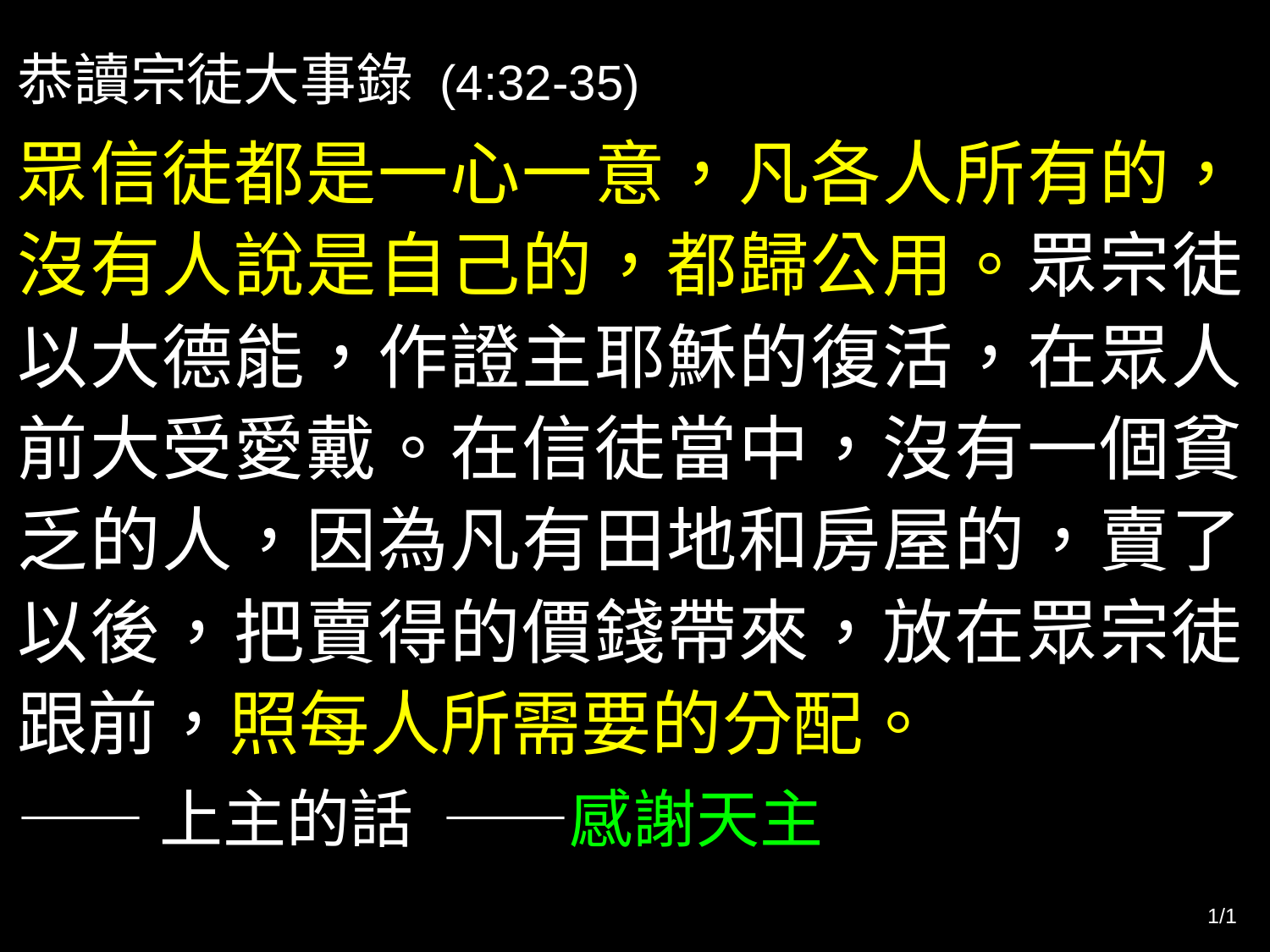

恭讀宗徒大事錄 (4:32-35)
眾信徒都是一心一意，凡各人所有的，沒有人說是自己的，都歸公用。眾宗徒以大德能，作證主耶穌的復活，在眾人前大受愛戴。在信徒當中，沒有一個貧乏的人，因為凡有田地和房屋的，賣了以後，把賣得的價錢帶來，放在眾宗徒跟前，照每人所需要的分配。
——上主的話  ——感謝天主

1/1